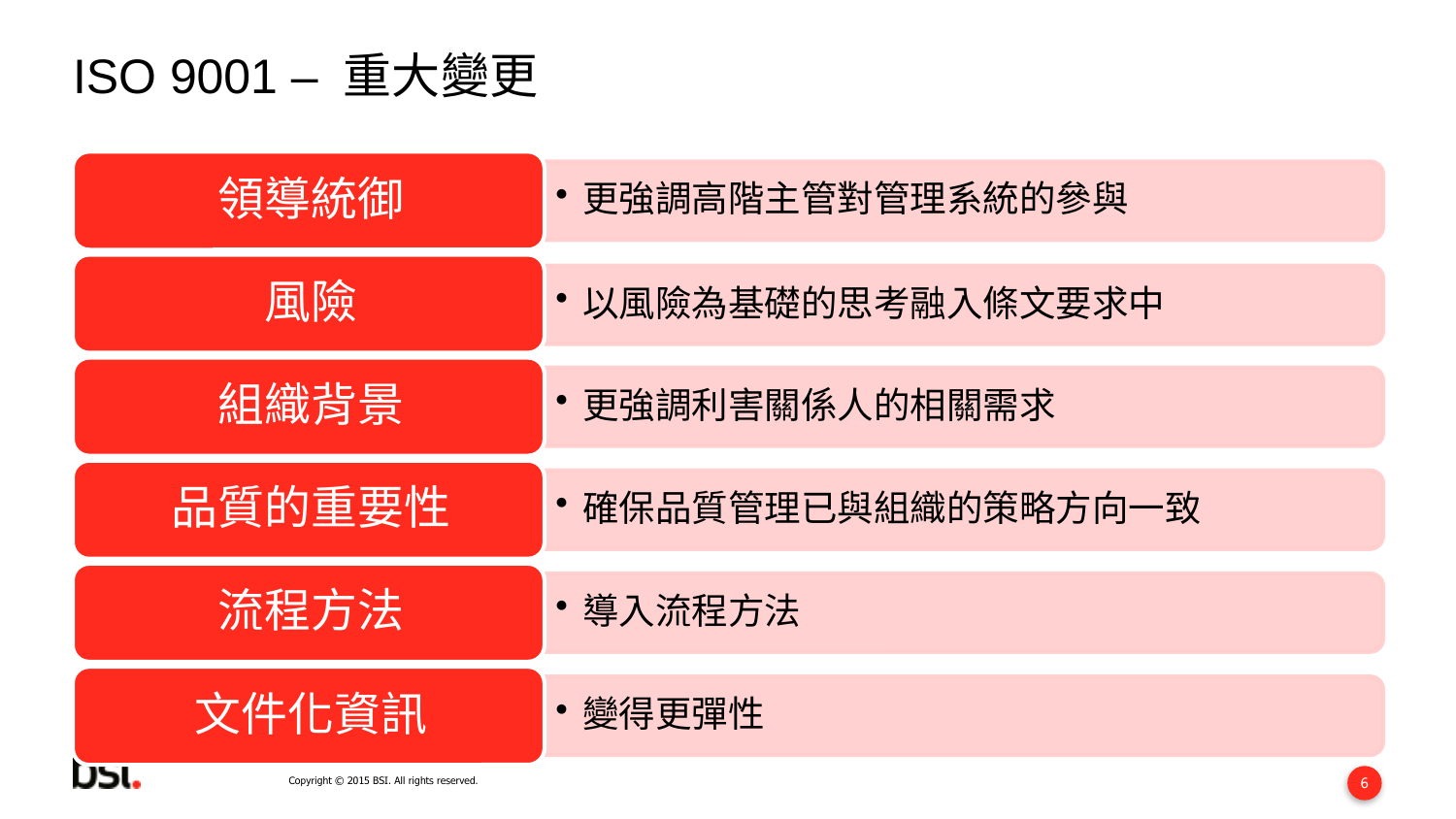

# ISO 9001 – 重大變更
更強調高階主管對管理系統的參與
領導統御
以風險為基礎的思考融入條文要求中
風險
更強調利害關係人的相關需求
組織背景
確保品質管理已與組織的策略方向一致
品質的重要性
導入流程方法
流程方法
變得更彈性
文件化資訊